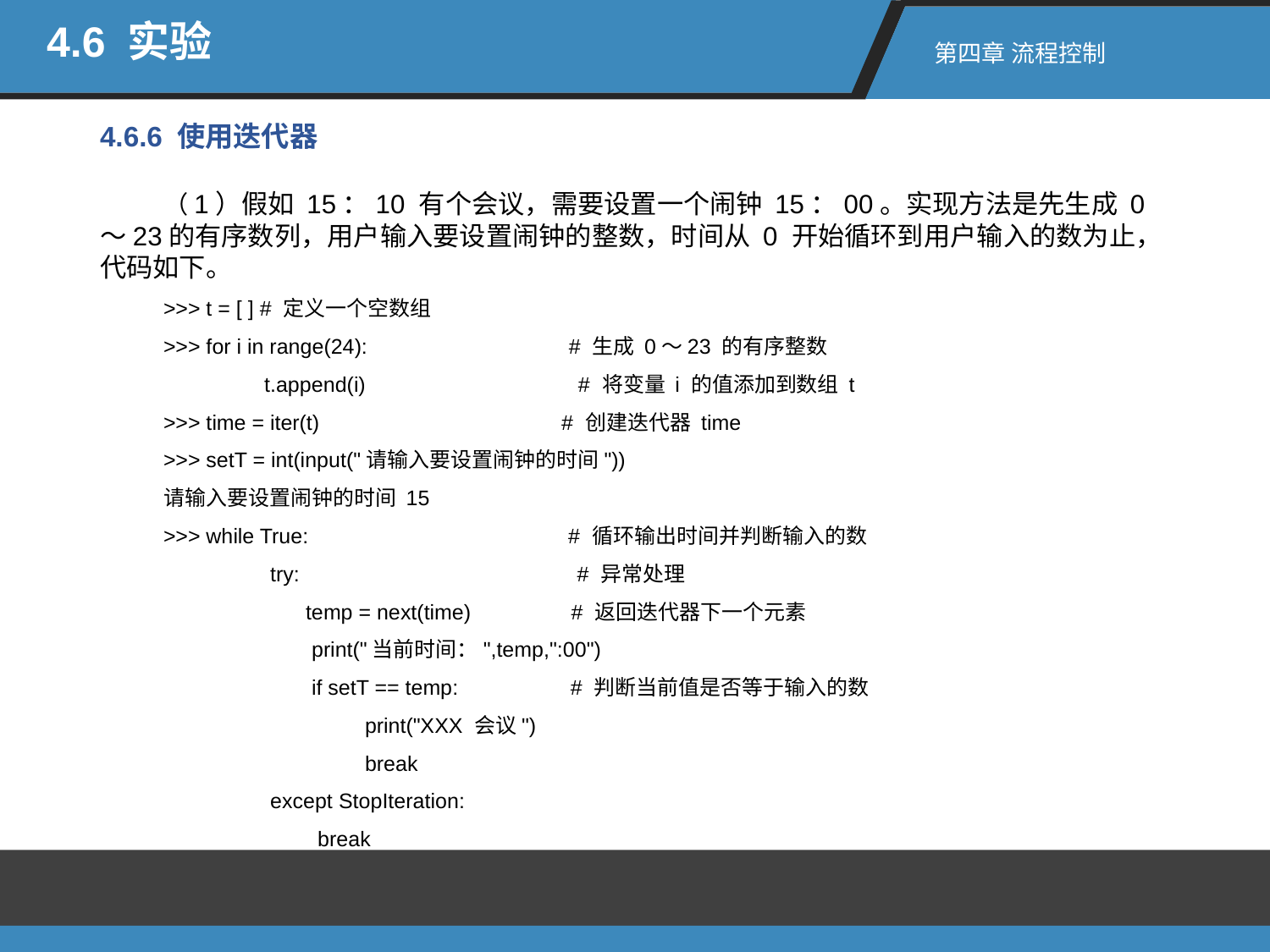

4.6 实验
第四章 流程控制
4.6.6 使用迭代器
（1）假如 15：10 有个会议，需要设置一个闹钟 15：00。实现方法是先生成 0～23的有序数列，用户输入要设置闹钟的整数，时间从 0 开始循环到用户输入的数为止，代码如下。
>>> t = [ ] # 定义一个空数组
>>> for i in range(24):                                  # 生成 0～23 的有序整数
                 t.append(i)                                    # 将变量 i 的值添加到数组 t
>>> time = iter(t)                                         # 创建迭代器 time
>>> setT = int(input("请输入要设置闹钟的时间"))
请输入要设置闹钟的时间 15
>>> while True:                                            # 循环输出时间并判断输入的数
                  try:                                               # 异常处理
                        temp = next(time)                 # 返回迭代器下一个元素
                         print("当前时间：",temp,":00")
                         if setT == temp:                   # 判断当前值是否等于输入的数
                                  print("XXX 会议")
                                  break
                  except StopIteration:
                          break